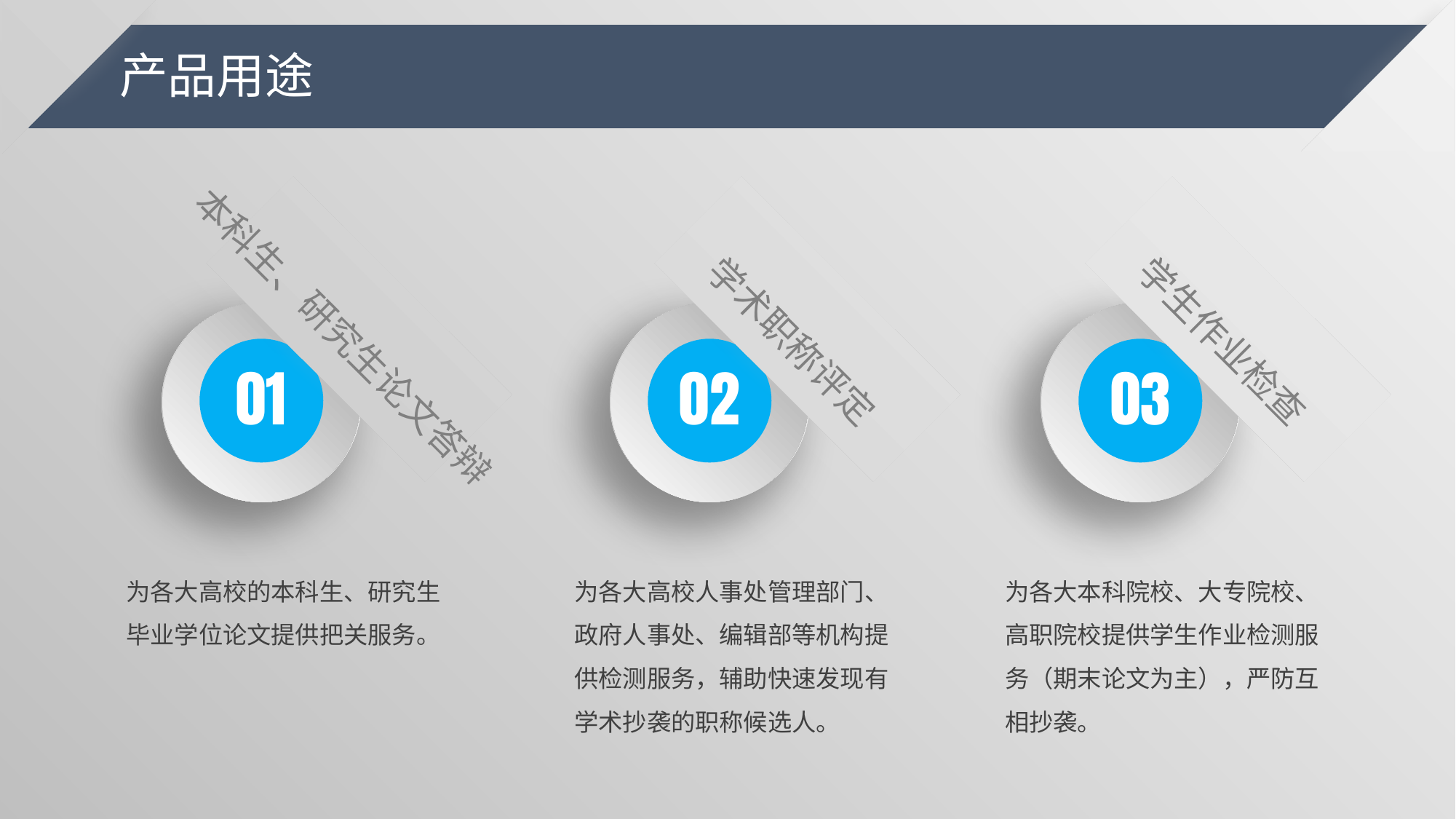

产品用途

本科生、研究生论文答辩
01
为各大高校的本科生、研究生毕业学位论文提供把关服务。

学术职称评定
02
为各大高校人事处管理部门、政府人事处、编辑部等机构提供检测服务，辅助快速发现有学术抄袭的职称候选人。

学生作业检查
03
为各大本科院校、大专院校、高职院校提供学生作业检测服务（期末论文为主），严防互相抄袭。